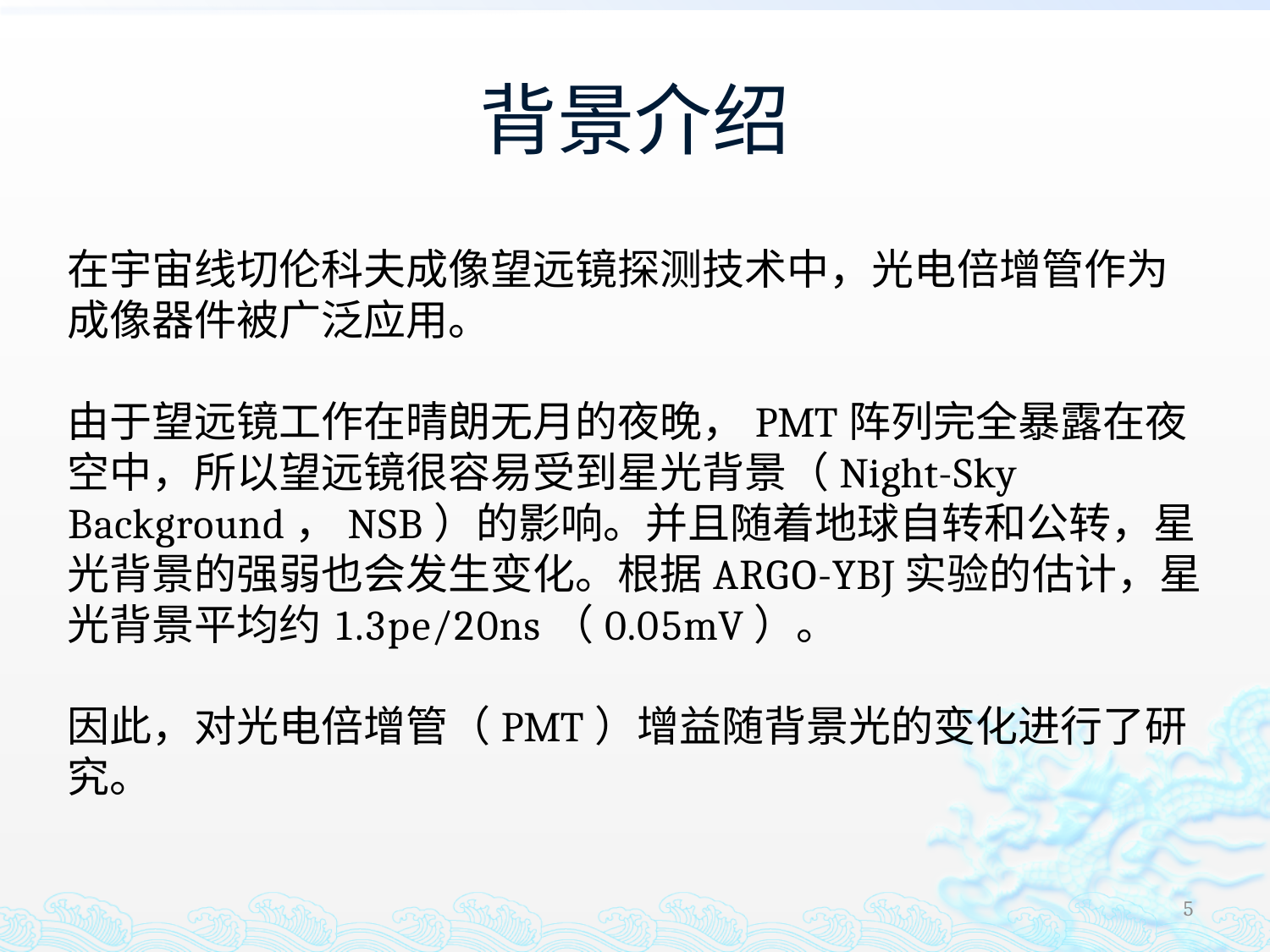

# 背景介绍
在宇宙线切伦科夫成像望远镜探测技术中，光电倍增管作为成像器件被广泛应用。

由于望远镜工作在晴朗无月的夜晚，PMT阵列完全暴露在夜空中，所以望远镜很容易受到星光背景（Night-Sky Background，NSB）的影响。并且随着地球自转和公转，星光背景的强弱也会发生变化。根据ARGO-YBJ实验的估计，星光背景平均约1.3pe/20ns（0.05mV）。

因此，对光电倍增管（PMT）增益随背景光的变化进行了研究。
5